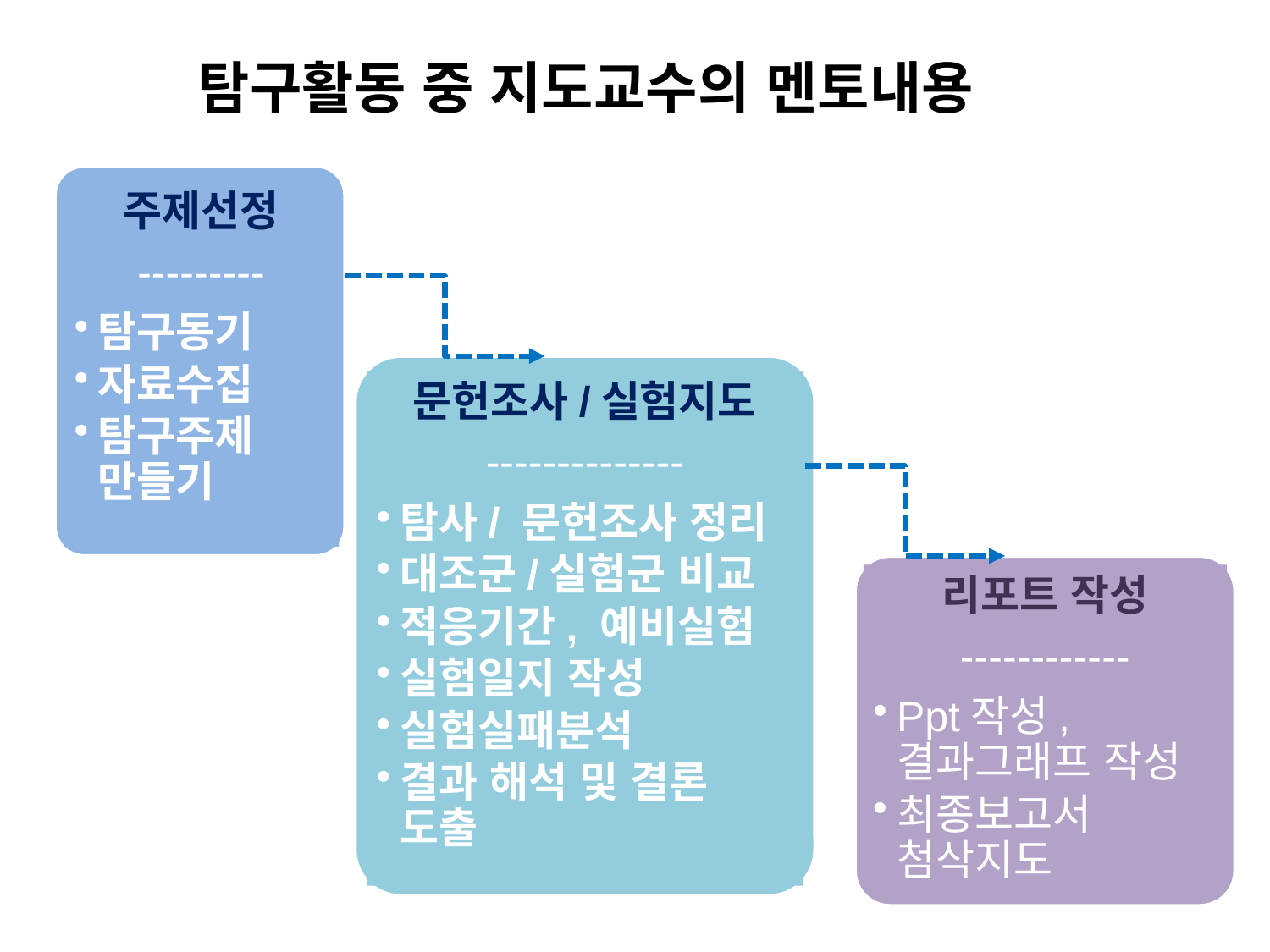

탐구활동 중 지도교수의 멘토내용

주제선정
---------
탐구동기
자료수집
탐구주제 만들기

문헌조사/실험지도
--------------
탐사/ 문헌조사 정리
대조군/실험군 비교
적응기간, 예비실험
실험일지 작성
실험실패분석
결과 해석 및 결론 도출

리포트 작성
------------
Ppt작성, 결과그래프 작성
최종보고서 첨삭지도